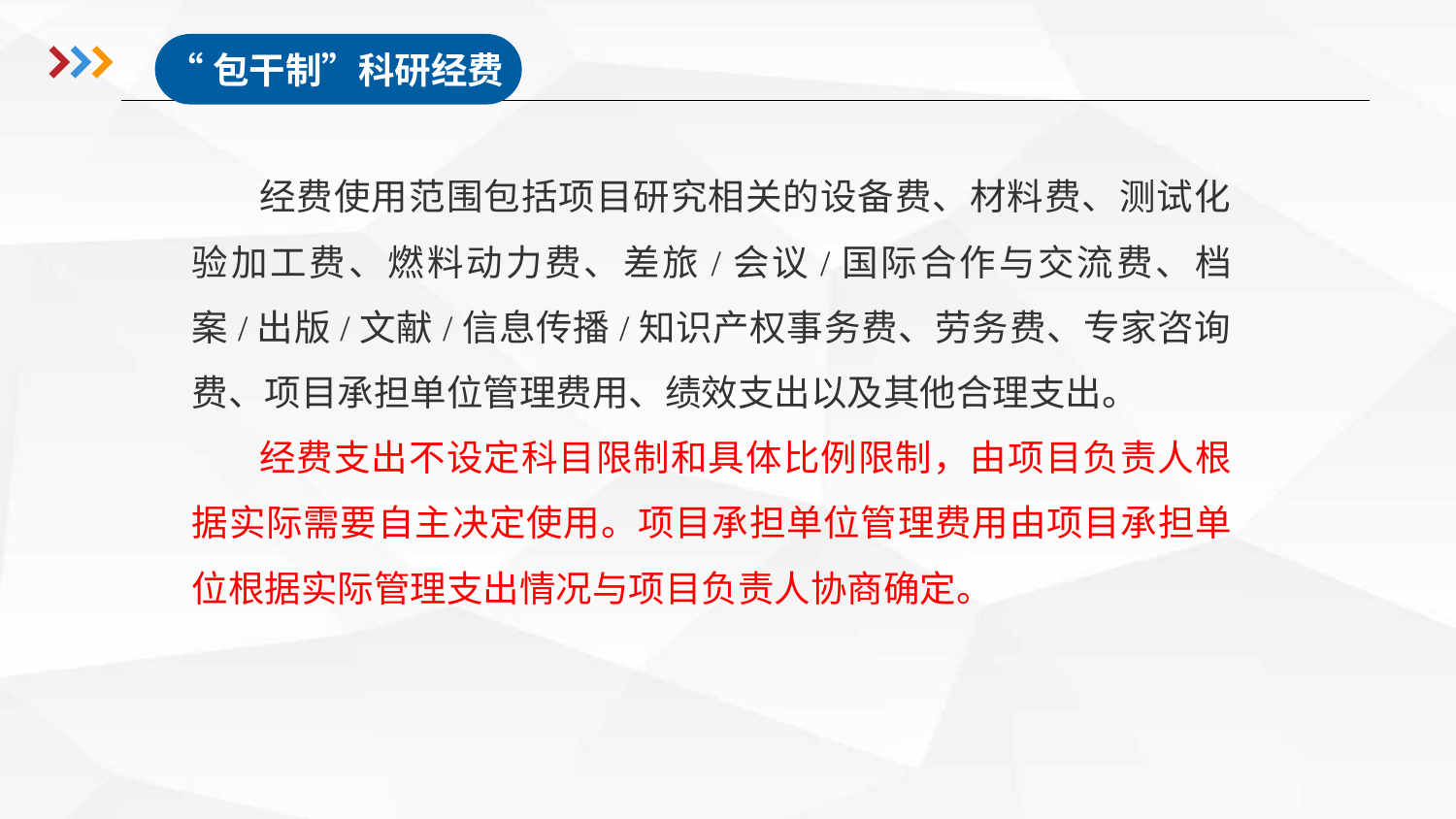

“包干制”科研经费

 经费使用范围包括项目研究相关的设备费、材料费、测试化验加工费、燃料动力费、差旅/会议/国际合作与交流费、档案/出版/文献/信息传播/知识产权事务费、劳务费、专家咨询费、项目承担单位管理费用、绩效支出以及其他合理支出。
 经费支出不设定科目限制和具体比例限制，由项目负责人根据实际需要自主决定使用。项目承担单位管理费用由项目承担单位根据实际管理支出情况与项目负责人协商确定。